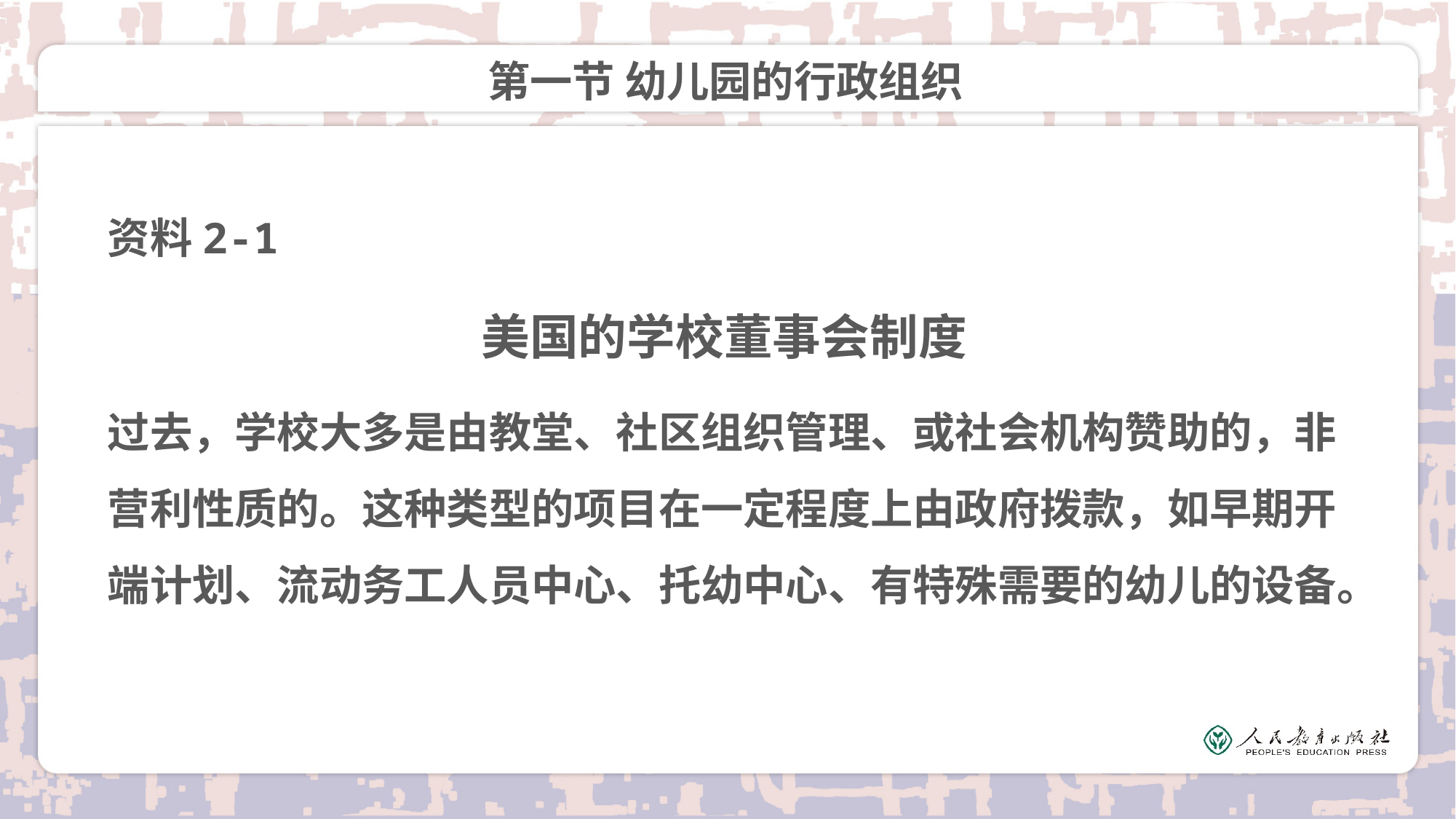

# 第一节 幼儿园的行政组织
资料2-1
美国的学校董事会制度
过去，学校大多是由教堂、社区组织管理、或社会机构赞助的，非营利性质的。这种类型的项目在一定程度上由政府拨款，如早期开端计划、流动务工人员中心、托幼中心、有特殊需要的幼儿的设备。